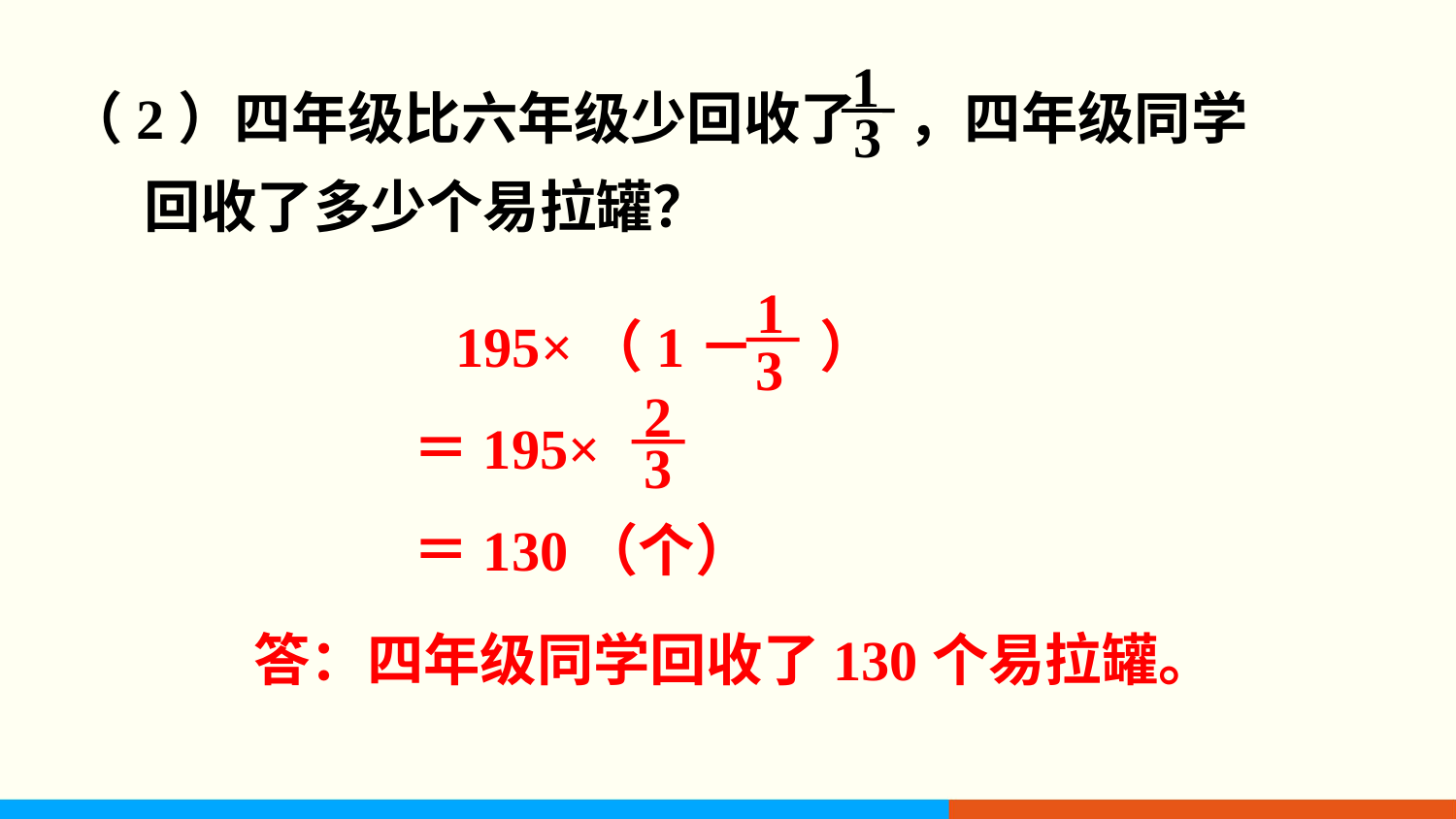

1
3

（2）四年级比六年级少回收了    ，四年级同学
     回收了多少个易拉罐？
   195×（1－     ）
＝195×
＝130（个）
1
3

2
3

答：四年级同学回收了130个易拉罐。